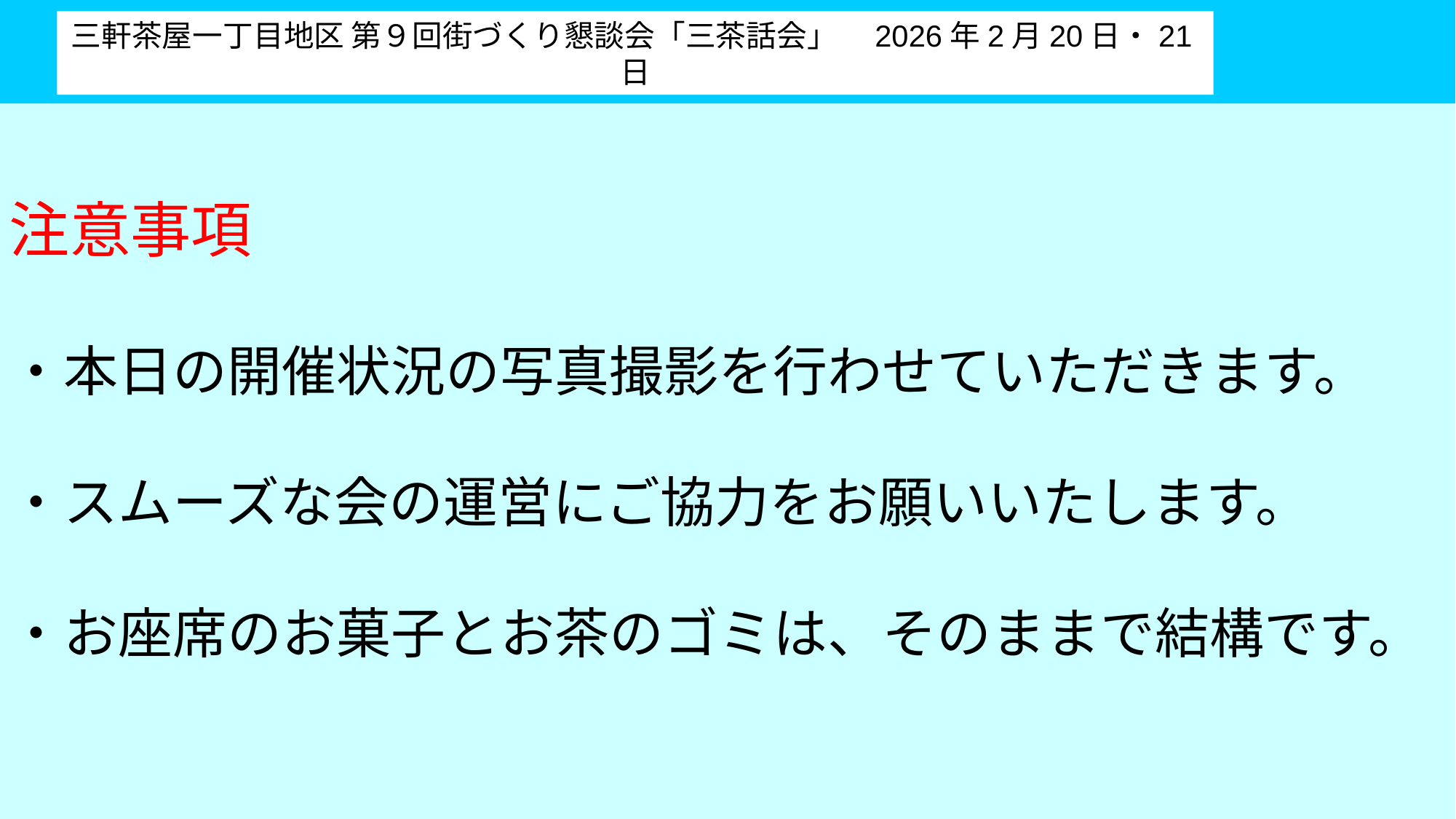

三軒茶屋一丁目地区 第９回街づくり懇談会「三茶話会」　2026年2月20日・21日
注意事項
・本日の開催状況の写真撮影を行わせていただきます。
・スムーズな会の運営にご協力をお願いいたします。
・お座席のお菓子とお茶のゴミは、そのままで結構です。